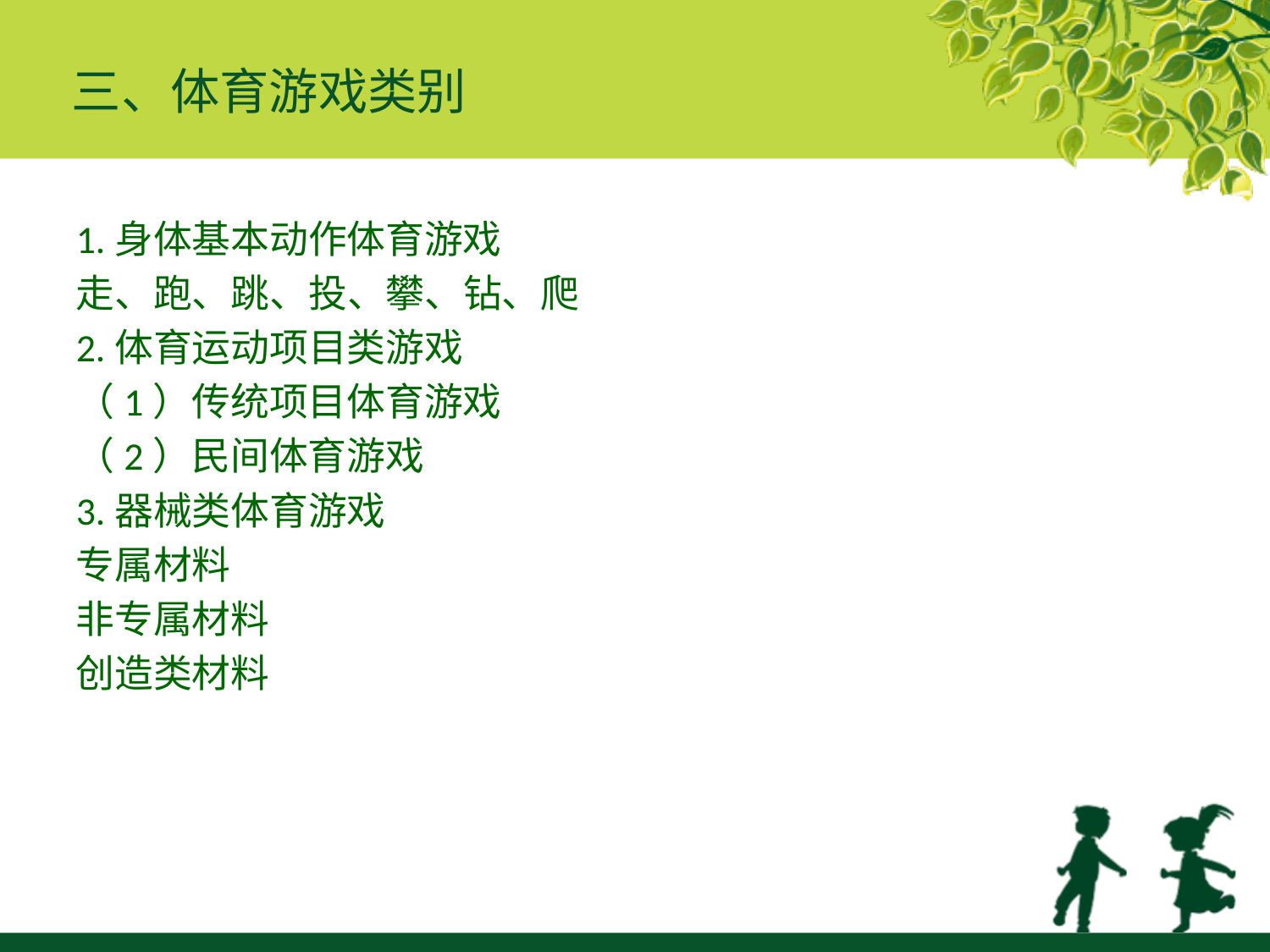

# 三、体育游戏类别
1.身体基本动作体育游戏
走、跑、跳、投、攀、钻、爬
2.体育运动项目类游戏
（1）传统项目体育游戏
（2）民间体育游戏
3.器械类体育游戏
专属材料
非专属材料
创造类材料